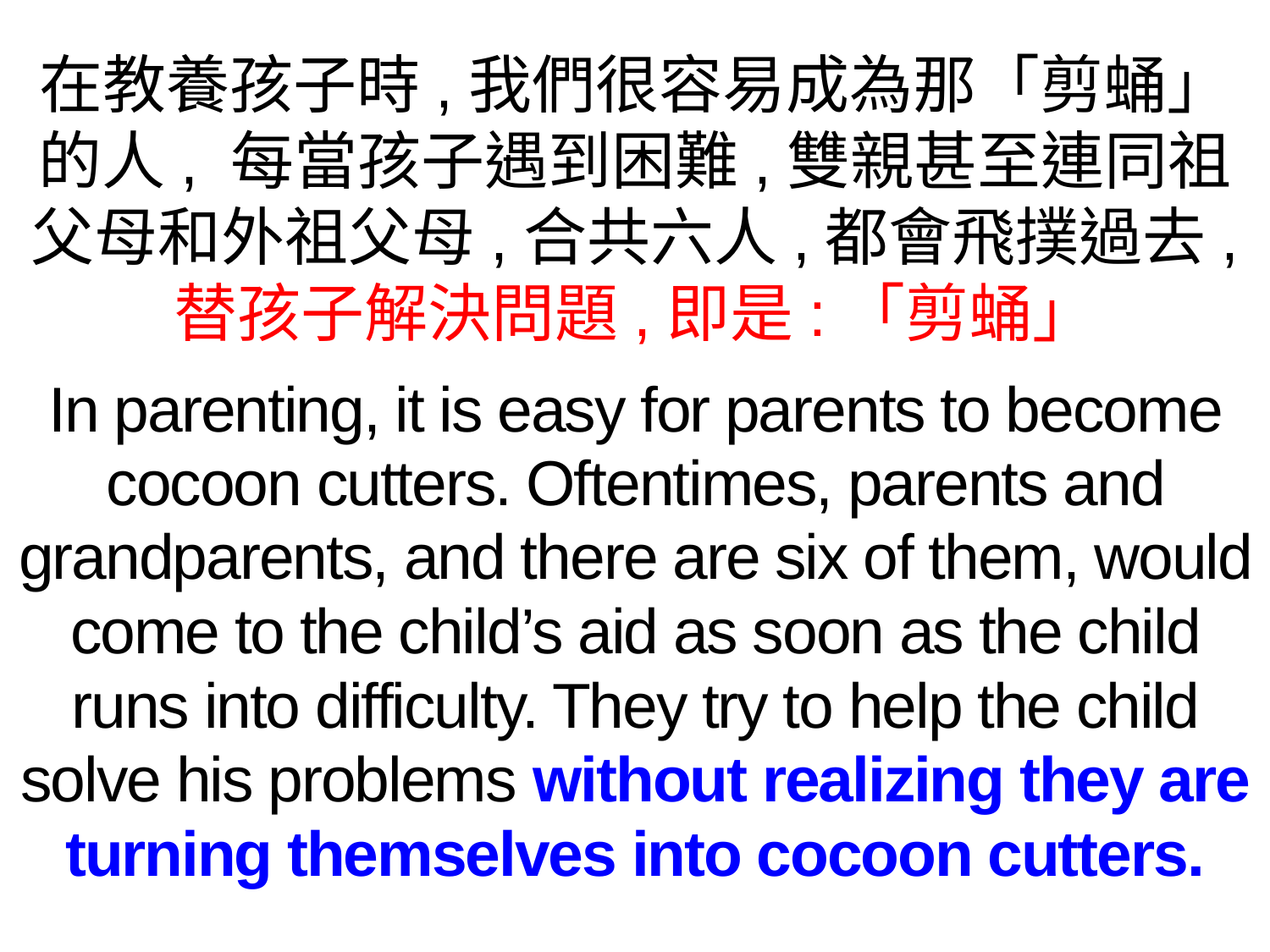

在教養孩子時,我們很容易成為那「剪蛹」的人, 每當孩子遇到困難,雙親甚至連同祖父母和外祖父母,合共六人,都會飛撲過去,
替孩子解決問題,即是:「剪蛹」
In parenting, it is easy for parents to become cocoon cutters. Oftentimes, parents and grandparents, and there are six of them, would come to the child’s aid as soon as the child runs into difficulty. They try to help the child solve his problems without realizing they are turning themselves into cocoon cutters.